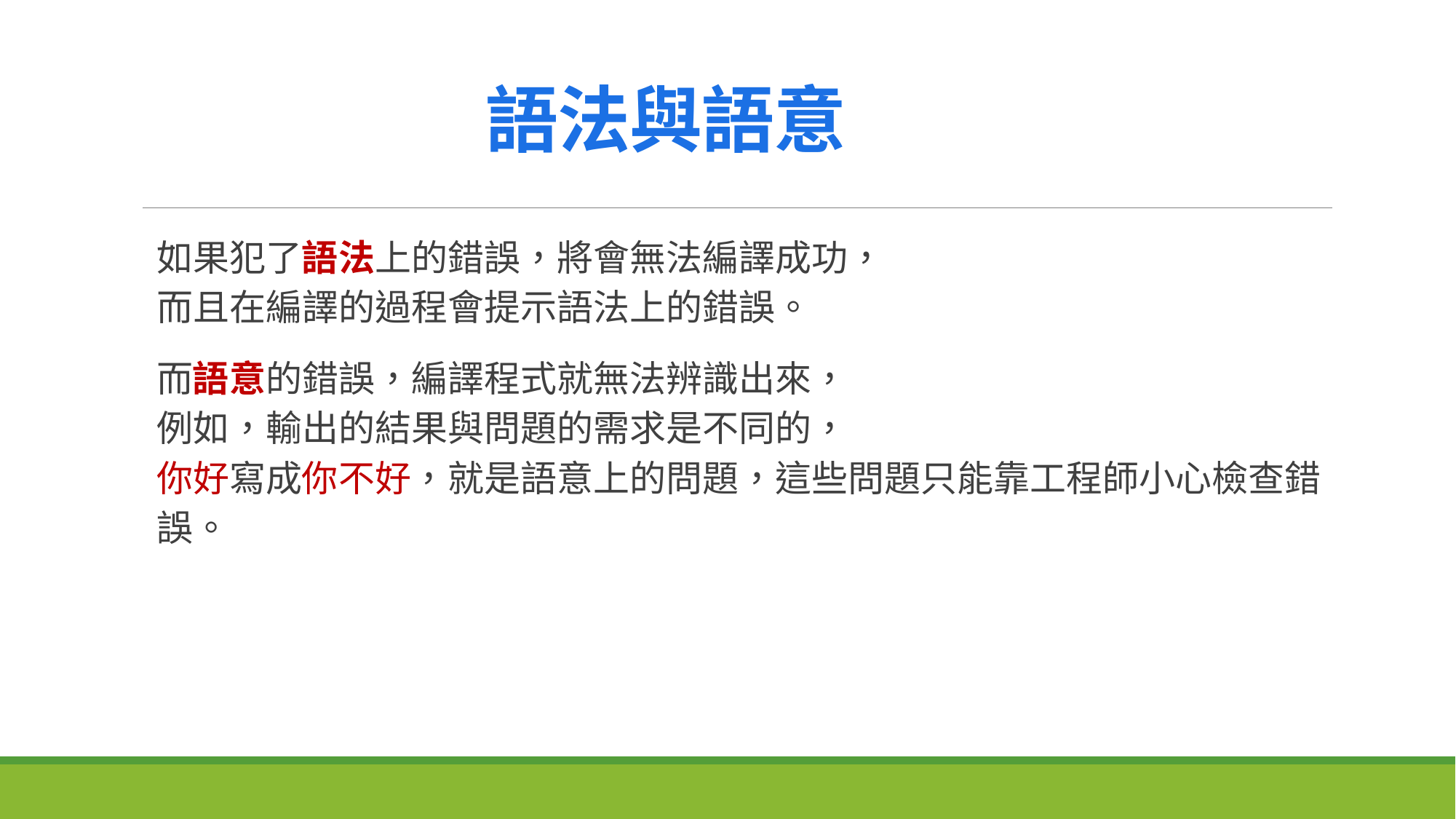

# 語法與語意
如果犯了語法上的錯誤，將會無法編譯成功，
而且在編譯的過程會提示語法上的錯誤。
而語意的錯誤，編譯程式就無法辨識出來，
例如，輸出的結果與問題的需求是不同的，
你好寫成你不好，就是語意上的問題，這些問題只能靠工程師小心檢查錯誤。